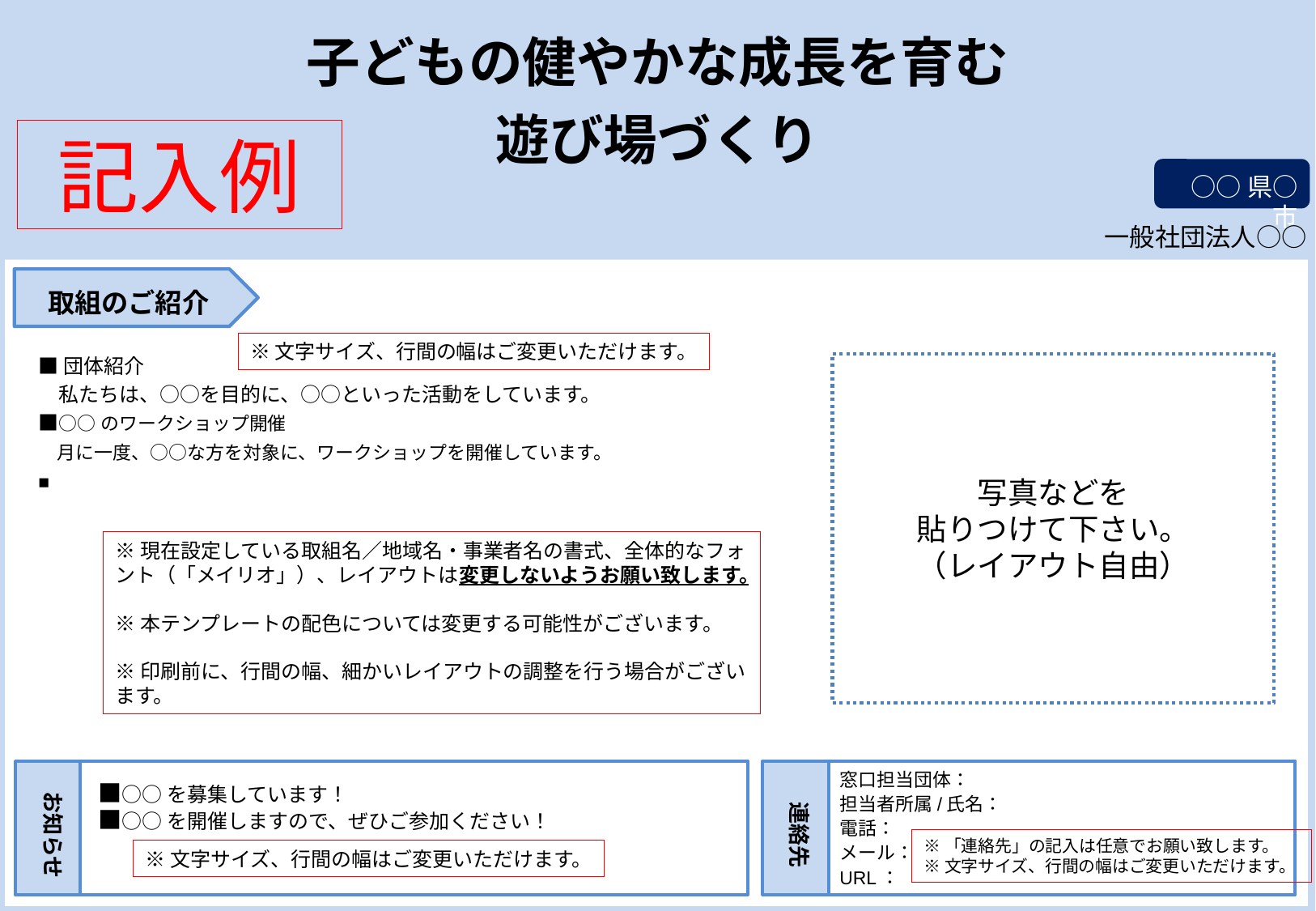

子どもの健やかな成長を育む
遊び場づくり
記入例
○○県○市
一般社団法人○○
※文字サイズ、行間の幅はご変更いただけます。
■団体紹介
　私たちは、○○を目的に、○○といった活動をしています。
■○○のワークショップ開催
　月に一度、○○な方を対象に、ワークショップを開催しています。
■
写真などを
貼りつけて下さい。
（レイアウト自由）
※現在設定している取組名／地域名・事業者名の書式、全体的なフォント（「メイリオ」）、レイアウトは変更しないようお願い致します。

※本テンプレートの配色については変更する可能性がございます。

※印刷前に、行間の幅、細かいレイアウトの調整を行う場合がございます。
窓口担当団体：
担当者所属/氏名：
電話：
メール：
URL：
■○○を募集しています！
■○○を開催しますので、ぜひご参加ください！
※「連絡先」の記入は任意でお願い致します。
※文字サイズ、行間の幅はご変更いただけます。
※文字サイズ、行間の幅はご変更いただけます。